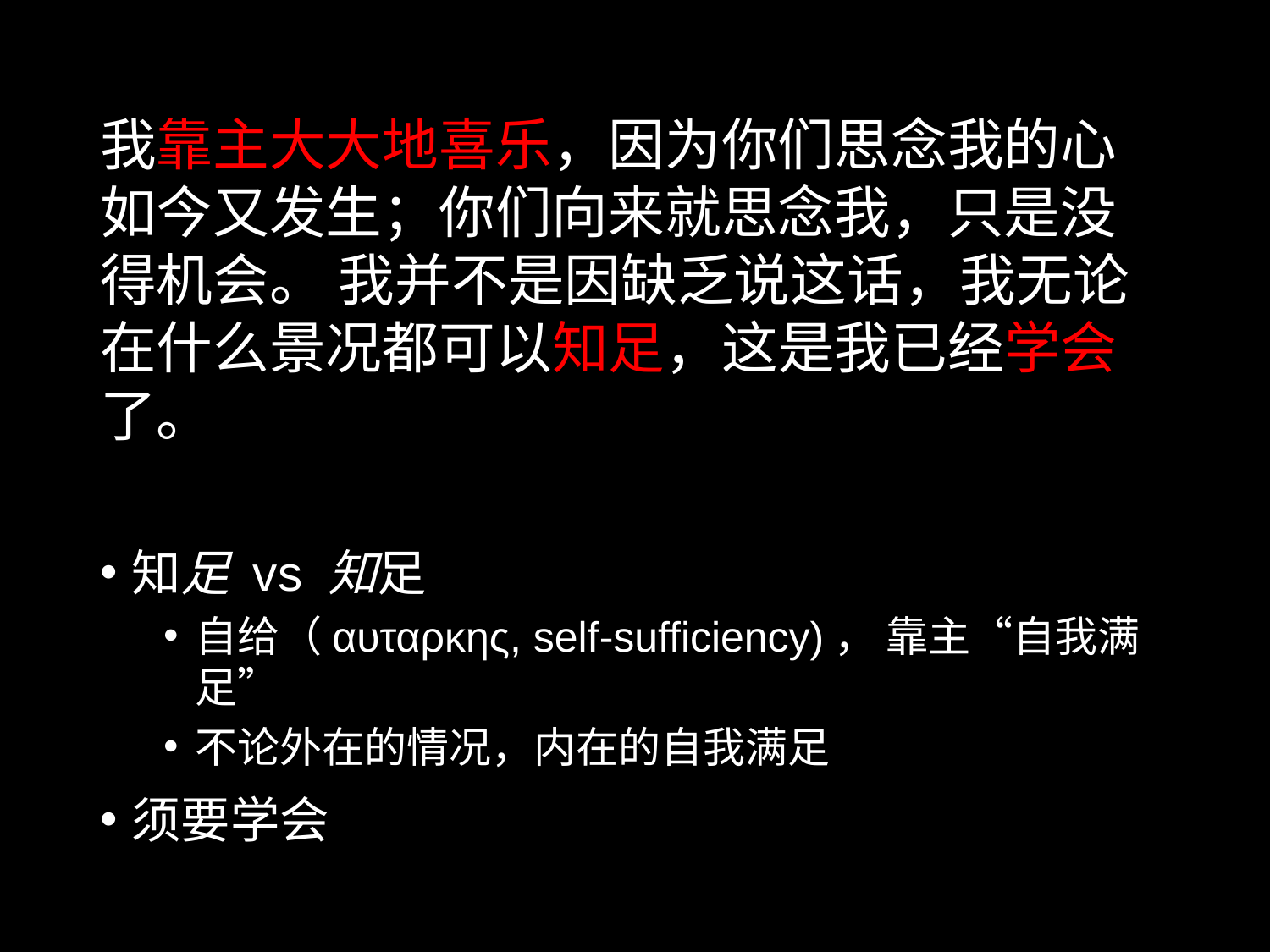

我靠主大大地喜乐，因为你们思念我的心如今又发生；你们向来就思念我，只是没得机会。 我并不是因缺乏说这话，我无论在什么景况都可以知足，这是我已经学会了。

知足 vs 知足
自给（αυταρκης, self-sufficiency)， 靠主“自我满足”
不论外在的情况，内在的自我满足
须要学会